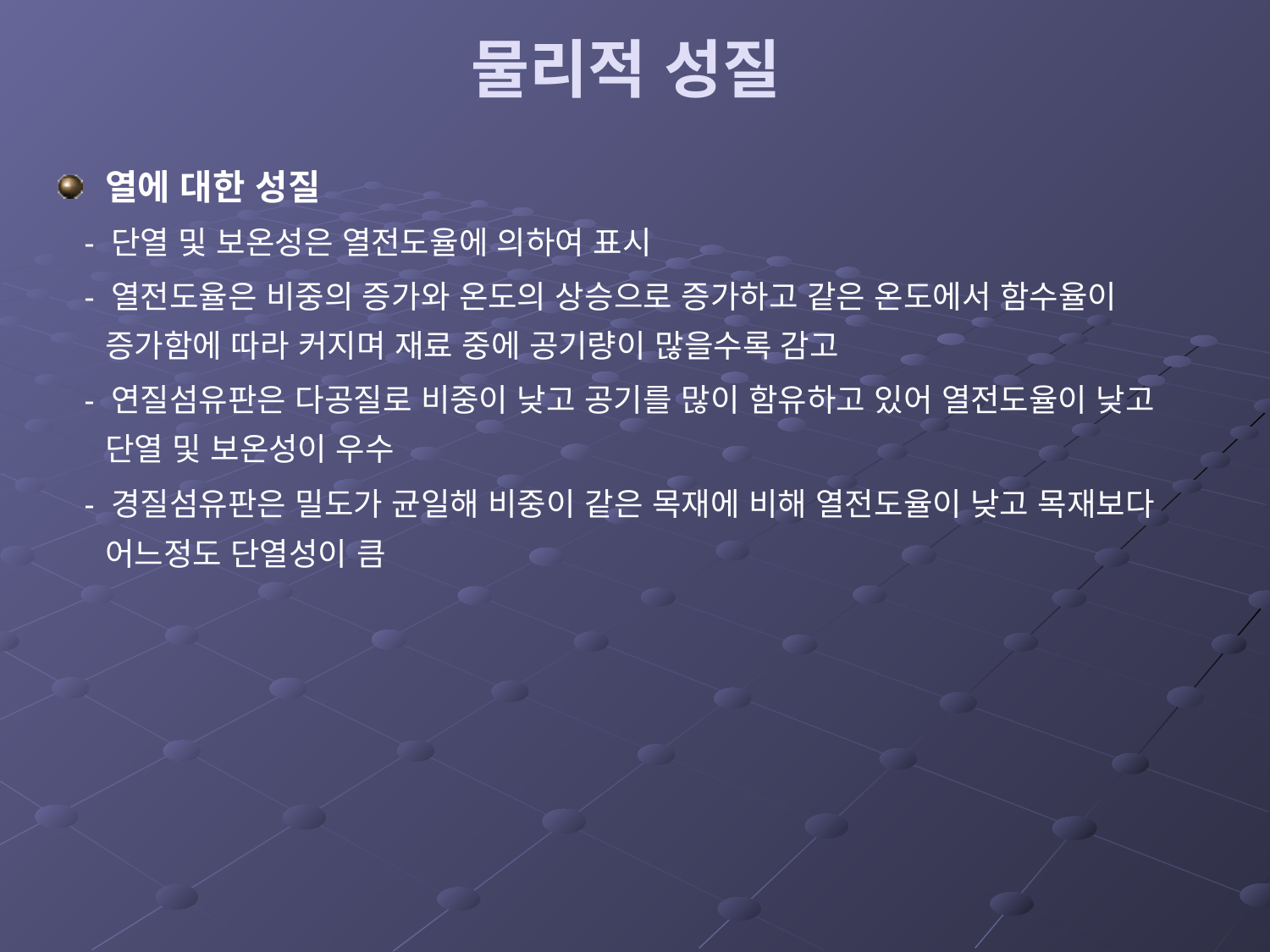

# 물리적 성질

열에 대한 성질
   - 단열 및 보온성은 열전도율에 의하여 표시
   - 열전도율은 비중의 증가와 온도의 상승으로 증가하고 같은 온도에서 함수율이 증가함에 따라 커지며 재료 중에 공기량이 많을수록 감고
   - 연질섬유판은 다공질로 비중이 낮고 공기를 많이 함유하고 있어 열전도율이 낮고 단열 및 보온성이 우수
   - 경질섬유판은 밀도가 균일해 비중이 같은 목재에 비해 열전도율이 낮고 목재보다 어느정도 단열성이 큼